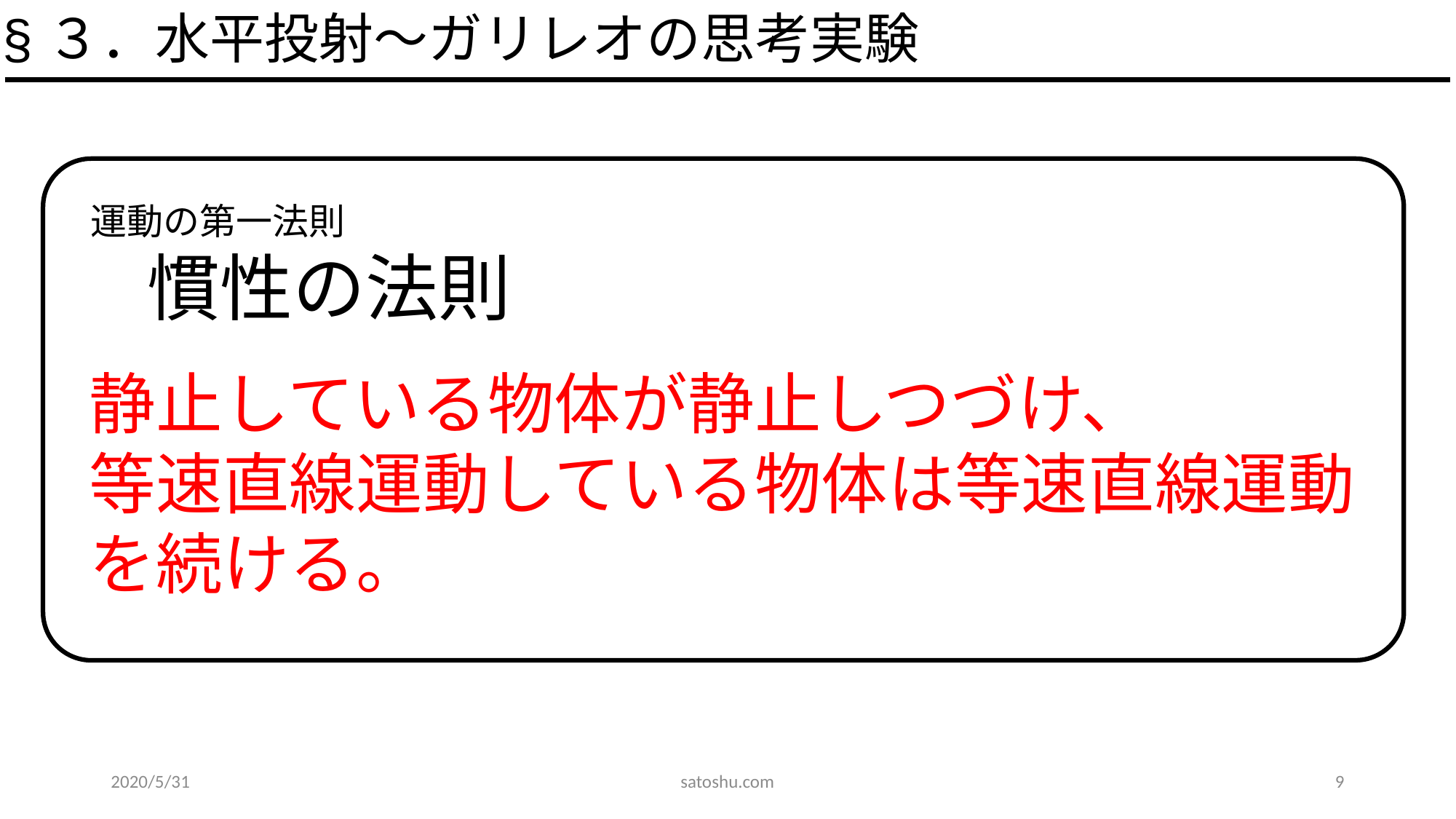

§３．水平投射～ガリレオの思考実験

運動の第一法則
慣性の法則
静止している物体が静止しつづけ、
等速直線運動している物体は等速直線運動を続ける。
2020/5/31
satoshu.com
9